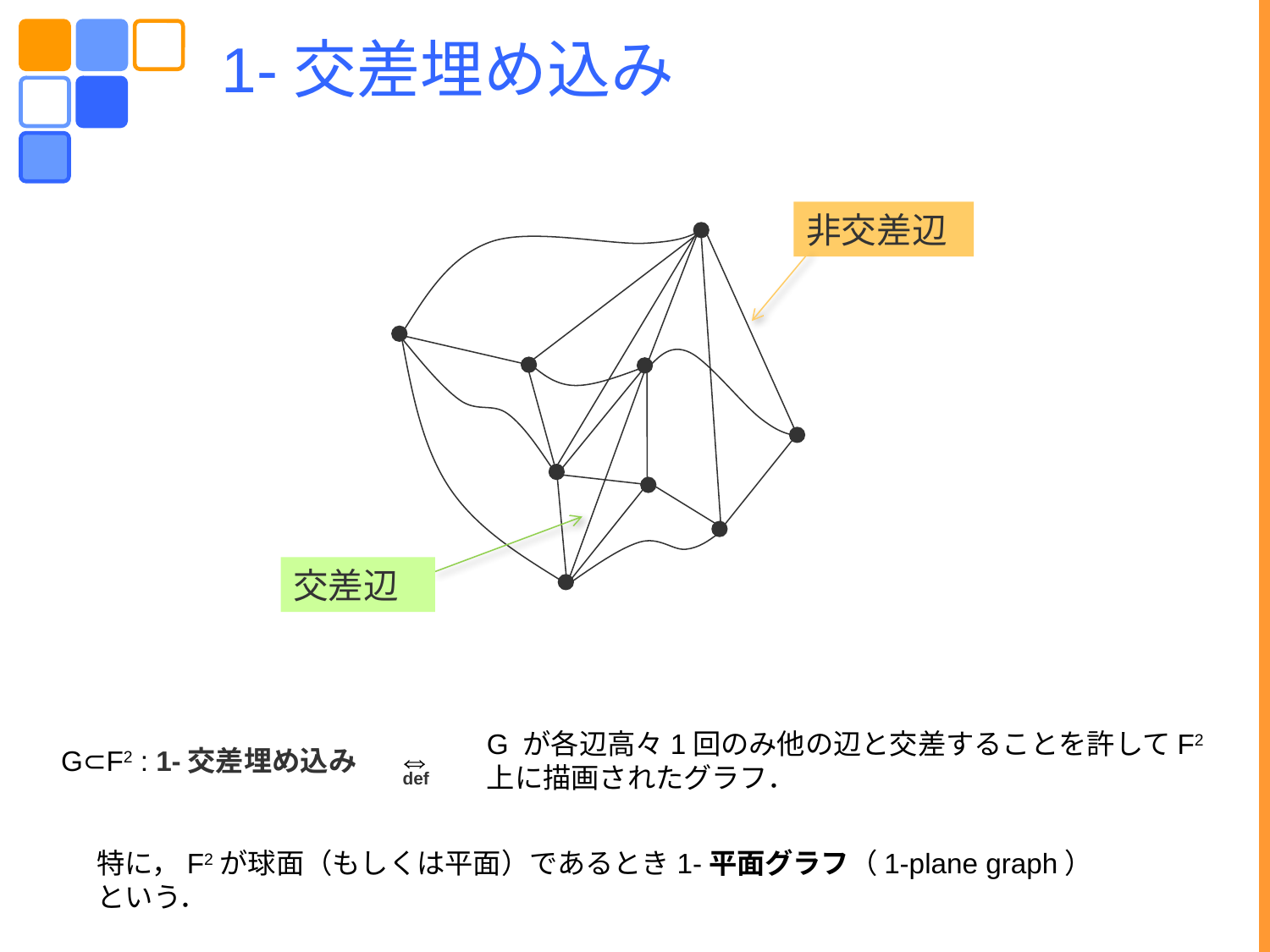

1-交差埋め込み
非交差辺

交差辺
G が各辺高々1回のみ他の辺と交差することを許してF2上に描画されたグラフ．
⇔
def
G⊂F2 : 1-交差埋め込み
特に，F2が球面（もしくは平面）であるとき1-平面グラフ（1-plane graph）という．